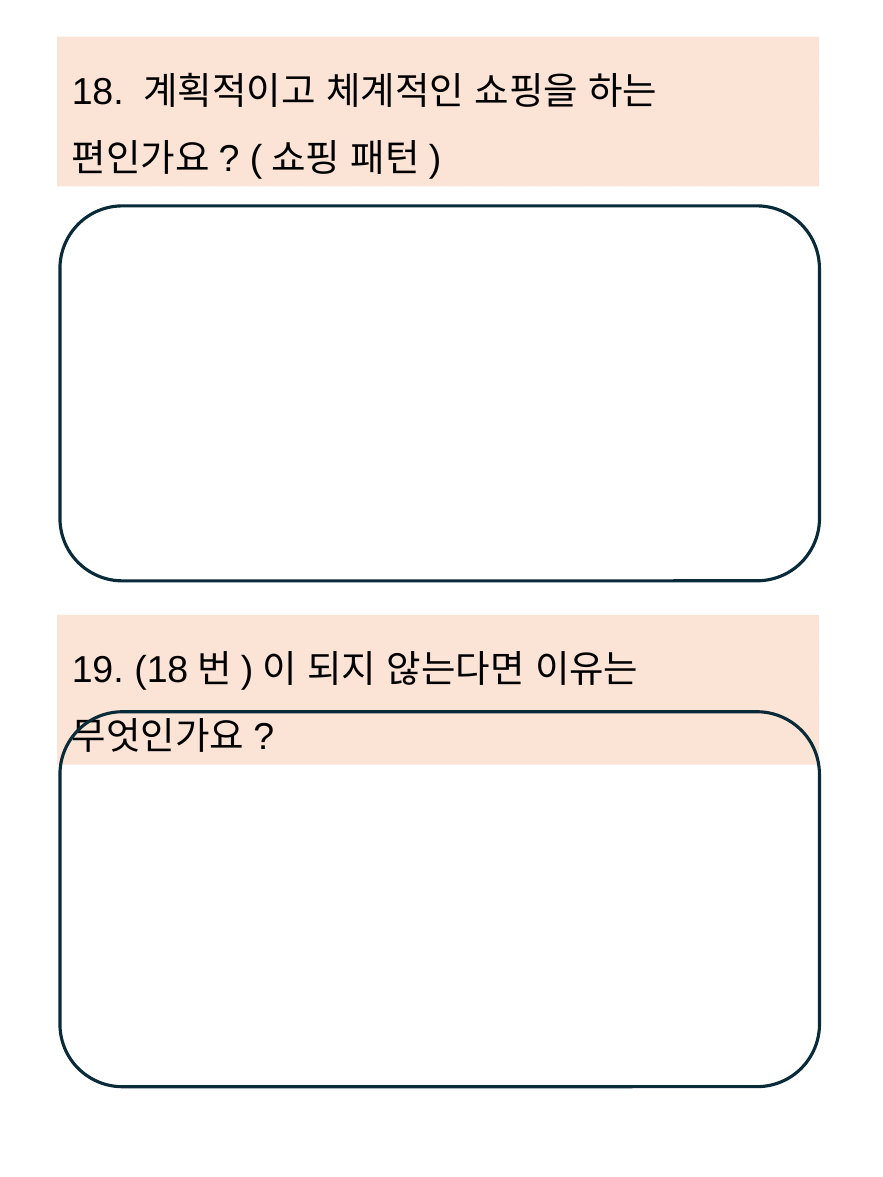

18. 계획적이고 체계적인 쇼핑을 하는 편인가요? (쇼핑 패턴)

19. (18번)이 되지 않는다면 이유는 무엇인가요?